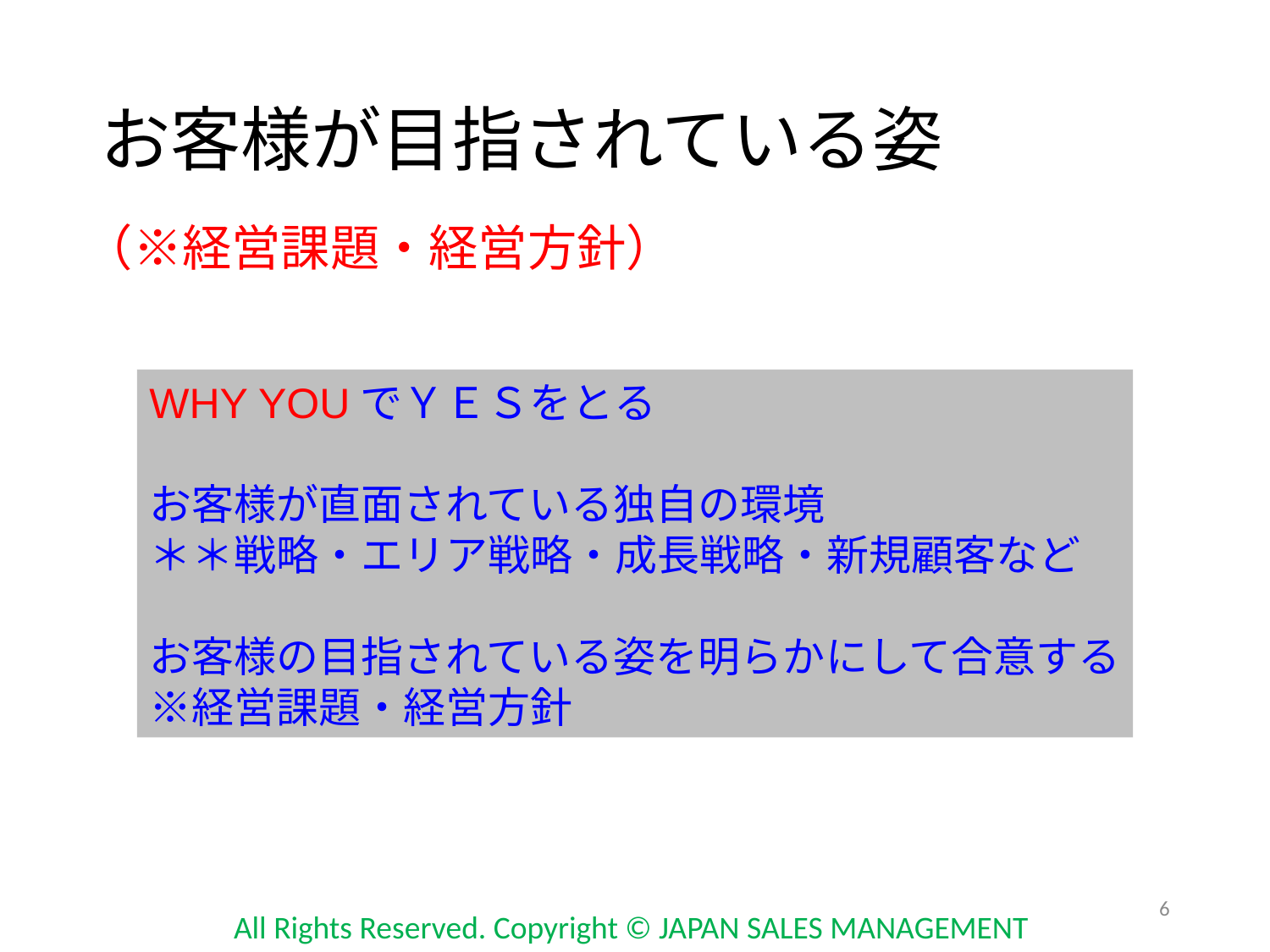

# お客様が目指されている姿
（※経営課題・経営方針）
WHY YOUでＹＥＳをとる

お客様が直面されている独自の環境
＊＊戦略・エリア戦略・成長戦略・新規顧客など

お客様の目指されている姿を明らかにして合意する
※経営課題・経営方針
6